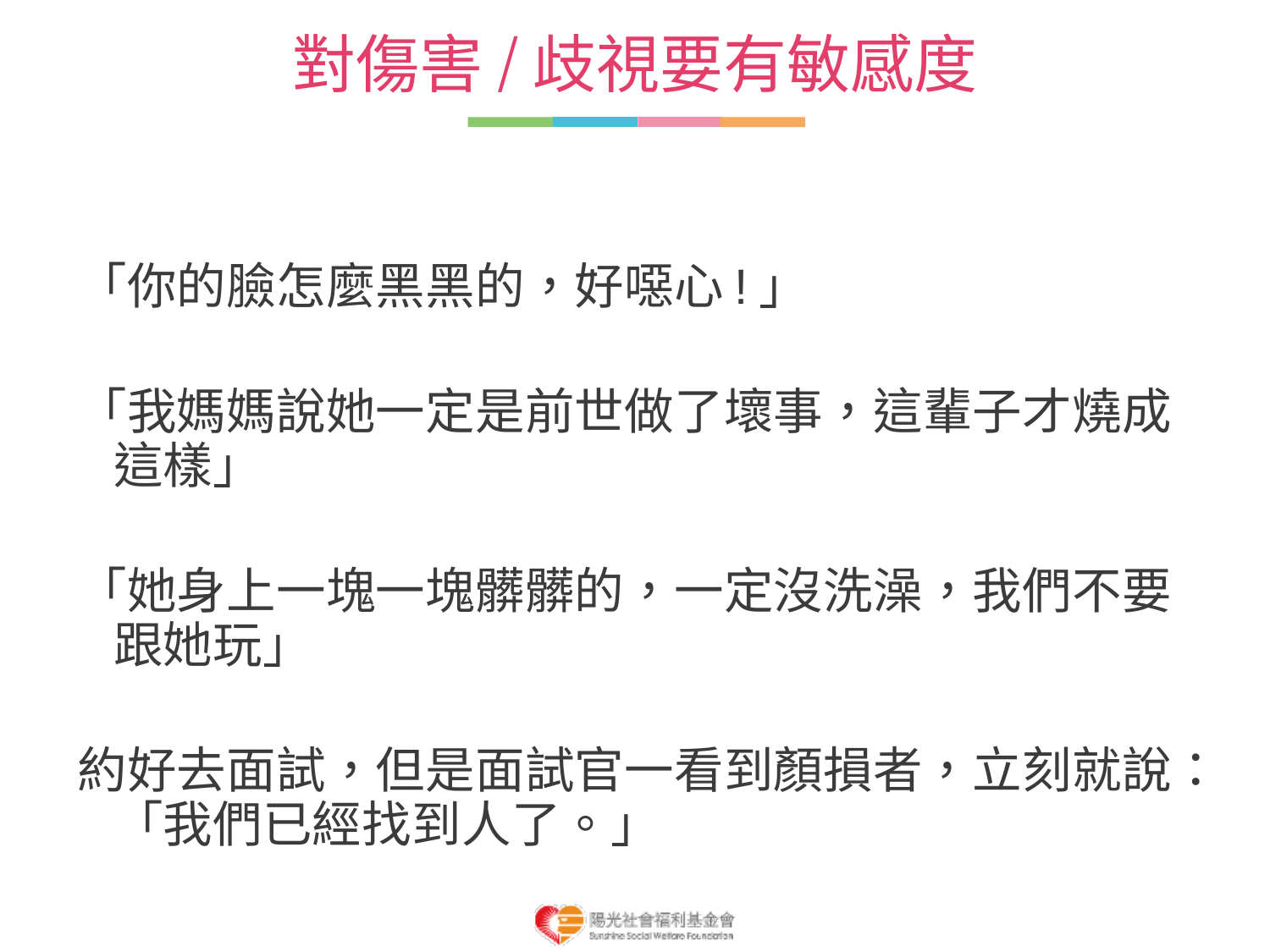

# 對傷害/歧視要有敏感度

「你的臉怎麼黑黑的，好噁心!」

「我媽媽說她一定是前世做了壞事，這輩子才燒成這樣」

「她身上一塊一塊髒髒的，一定沒洗澡，我們不要跟她玩」

約好去面試，但是面試官一看到顏損者，立刻就說：「我們已經找到人了。」